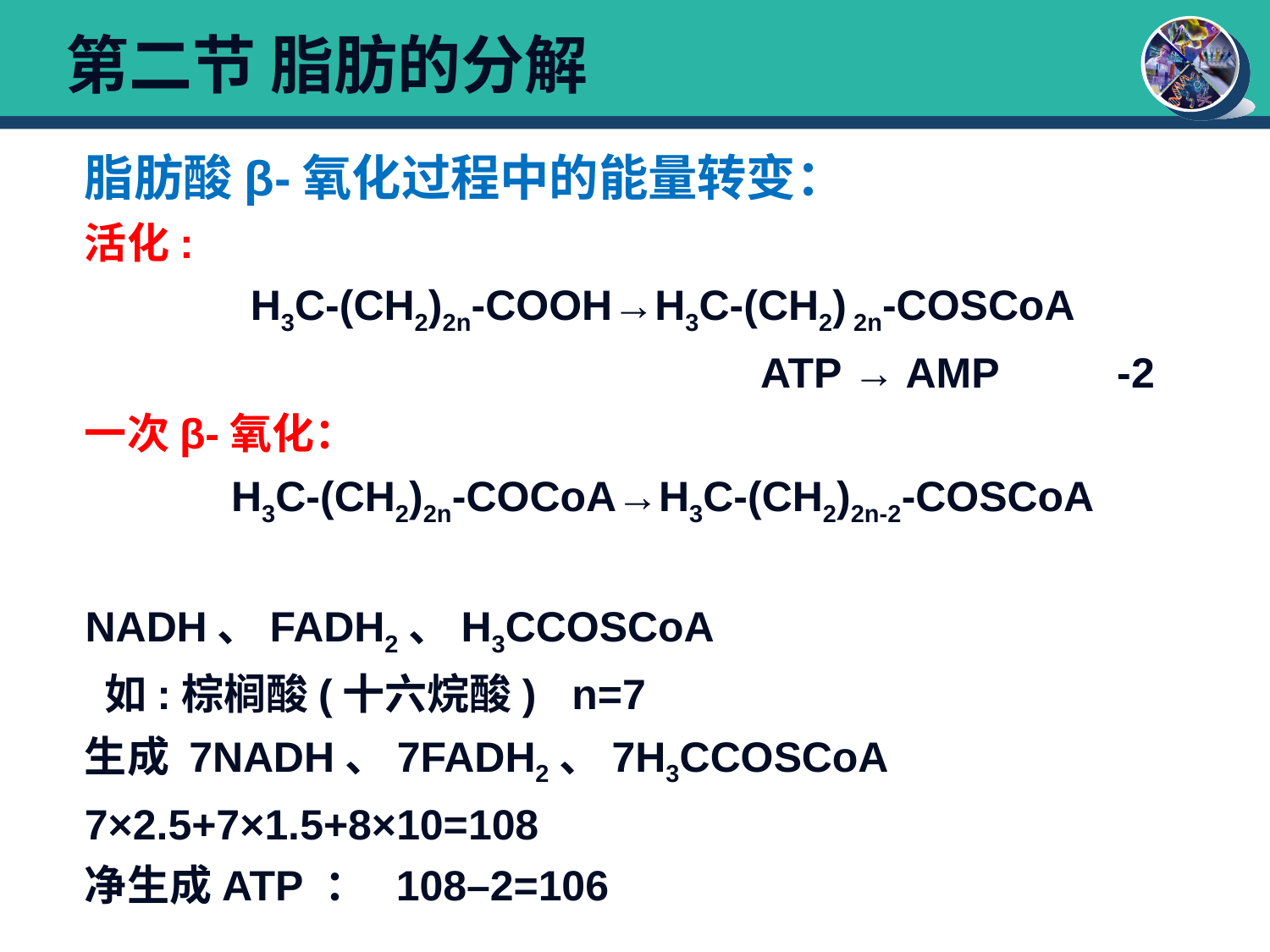

# 第二节 脂肪的分解
脂肪酸β-氧化过程中的能量转变：
活化:
H3C-(CH2)2n-COOH→H3C-(CH2) 2n-COSCoA
                                                         ATP → AMP          -2
一次β-氧化：
H3C-(CH2)2n-COCoA→H3C-(CH2)2n-2-COSCoA
                                               NADH、FADH2、H3CCOSCoA
 如:棕榈酸(十六烷酸)   n=7
生成 7NADH、7FADH2、7H3CCOSCoA
7×2.5+7×1.5+8×10=108
净生成ATP ：  108–2=106